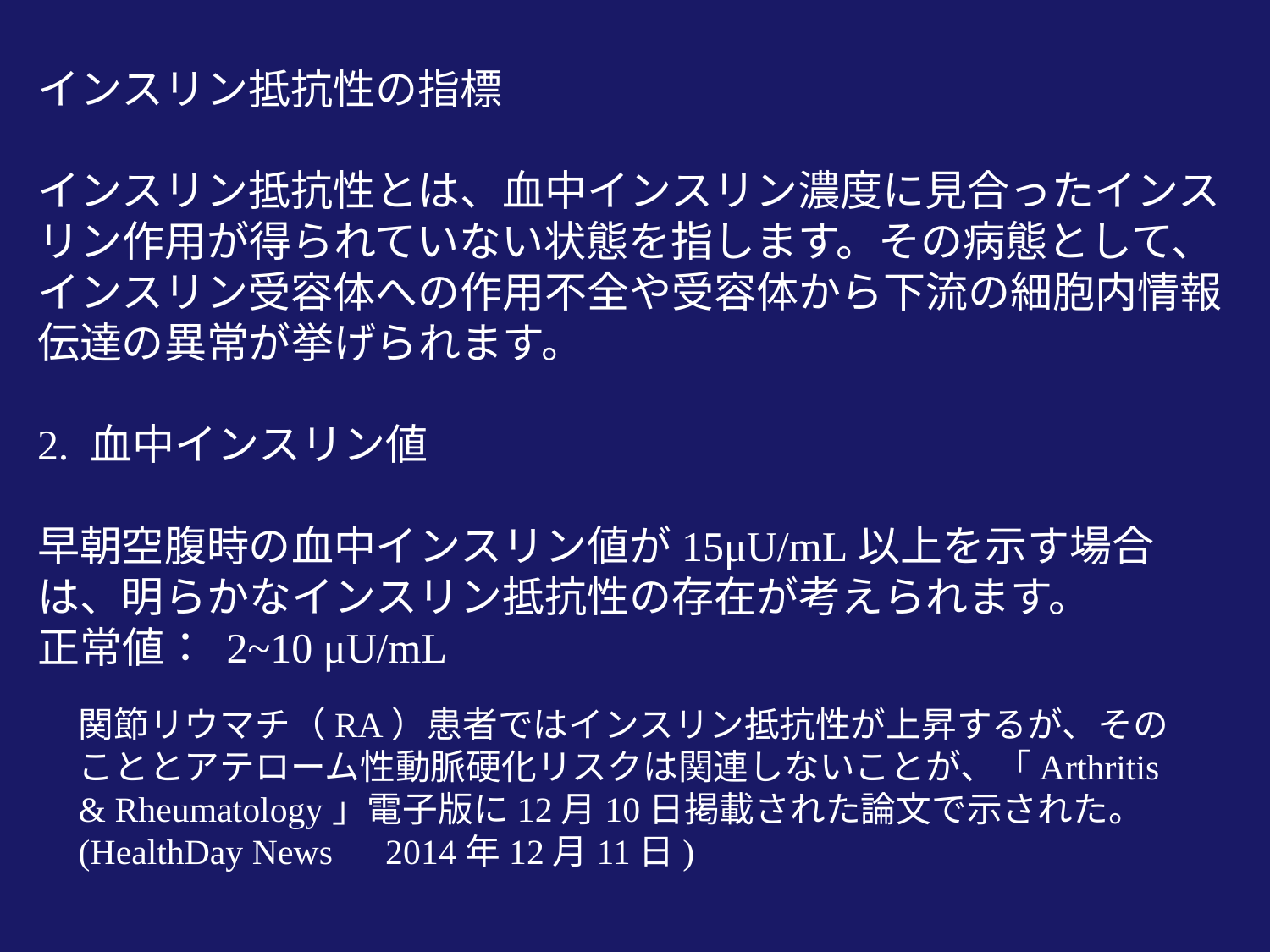

インスリン抵抗性の指標

インスリン抵抗性とは、血中インスリン濃度に見合ったインスリン作用が得られていない状態を指します。その病態として、インスリン受容体への作用不全や受容体から下流の細胞内情報伝達の異常が挙げられます。

2. 血中インスリン値

早朝空腹時の血中インスリン値が15μU/mL以上を示す場合は、明らかなインスリン抵抗性の存在が考えられます。
正常値： 2~10 μU/mL

関節リウマチ（RA）患者ではインスリン抵抗性が上昇するが、そのこととアテローム性動脈硬化リスクは関連しないことが、「Arthritis & Rheumatology」電子版に12月10日掲載された論文で示された。 (HealthDay News　2014年12月11日)